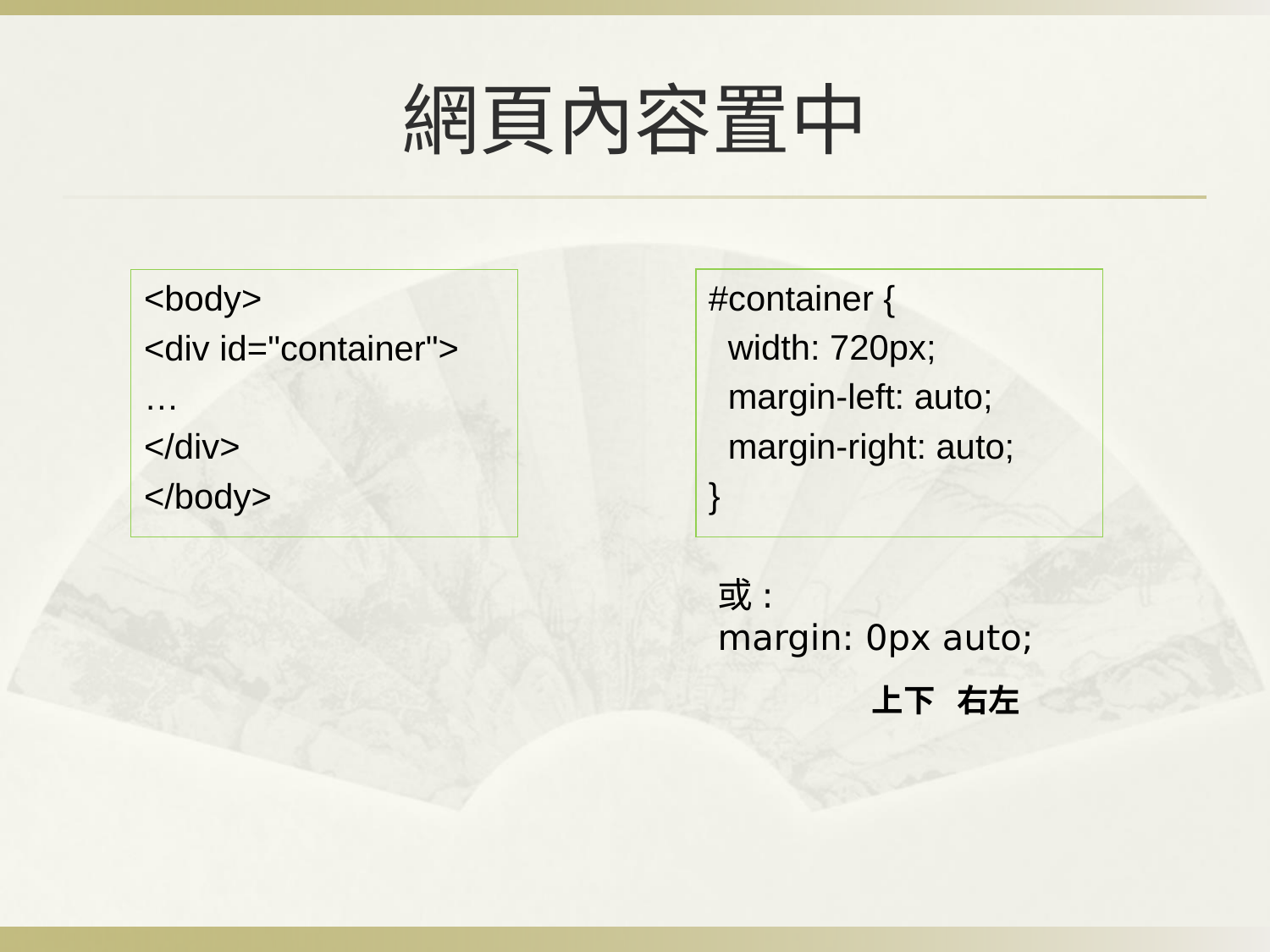

# 網頁內容置中
#container {
  width: 720px;
  margin-left: auto;
  margin-right: auto;
}
<body>
<div id="container">
…
</div>
</body>
或:
margin: 0px auto;
上下   右左